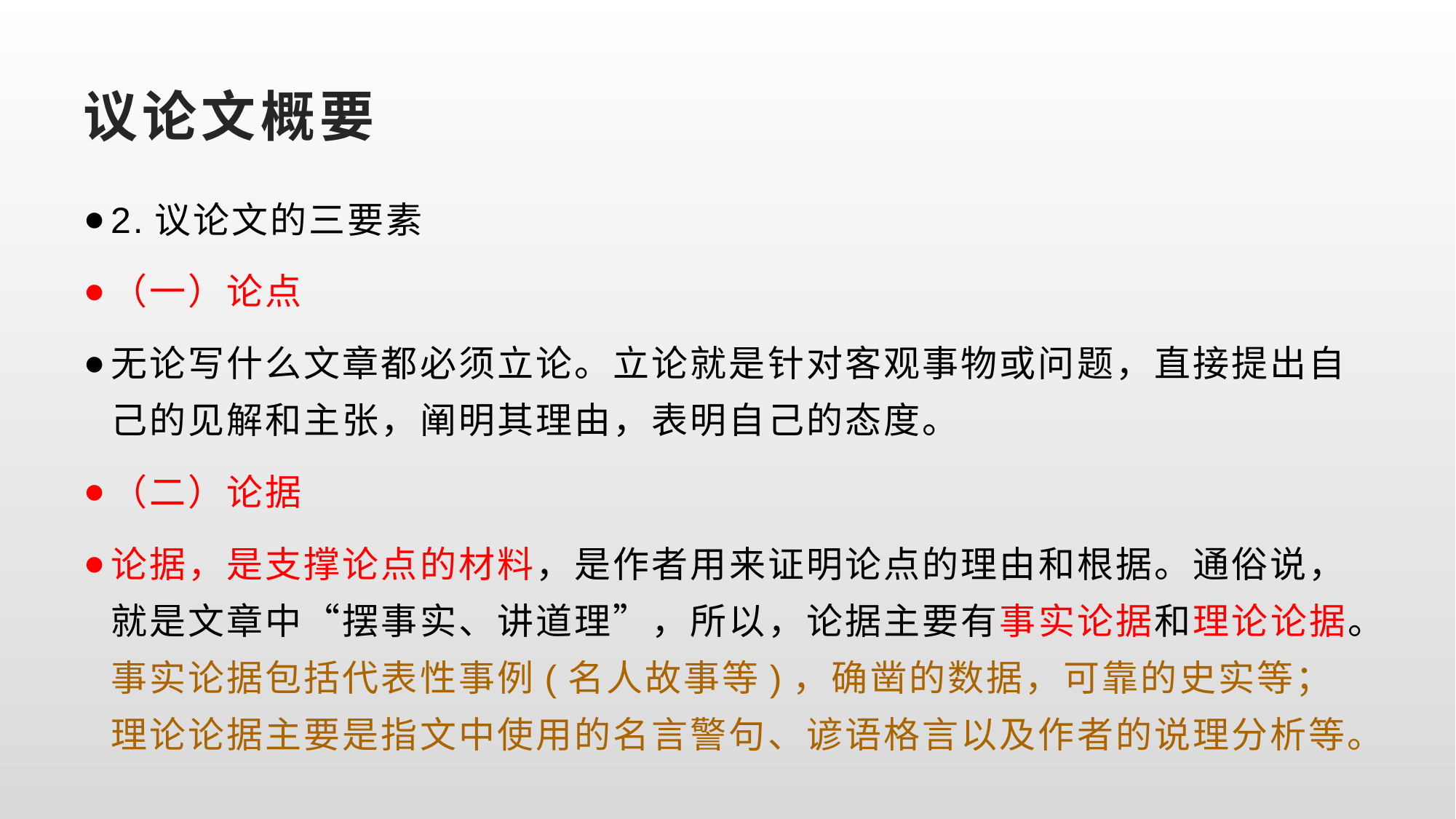

# 议论文概要
2.议论文的三要素
（一）论点
无论写什么文章都必须立论。立论就是针对客观事物或问题，直接提出自己的见解和主张，阐明其理由，表明自己的态度。
（二）论据
论据，是支撑论点的材料，是作者用来证明论点的理由和根据。通俗说，就是文章中“摆事实、讲道理”，所以，论据主要有事实论据和理论论据。事实论据包括代表性事例(名人故事等)，确凿的数据，可靠的史实等；理论论据主要是指文中使用的名言警句、谚语格言以及作者的说理分析等。